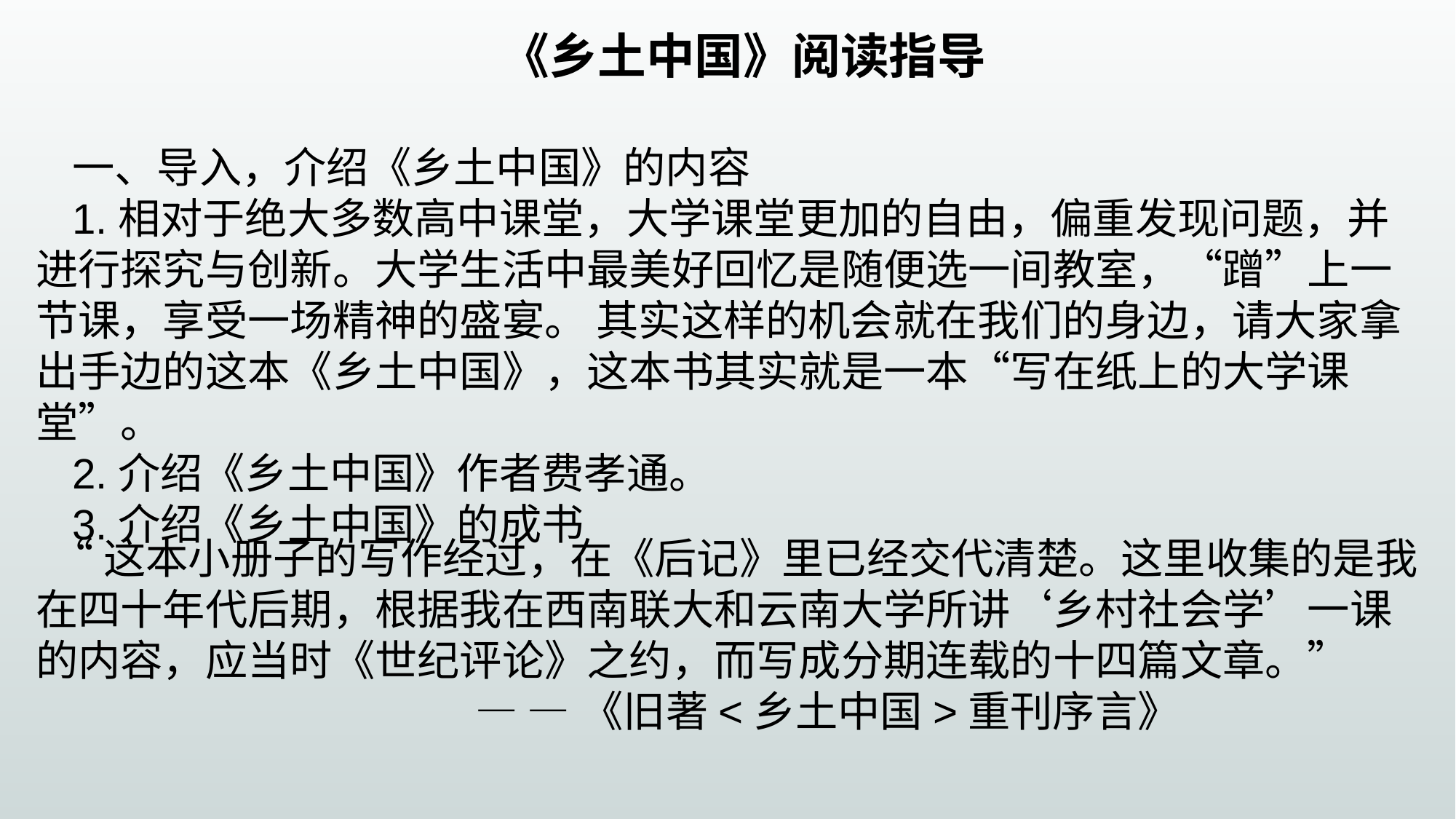

《乡土中国》阅读指导
一、导入，介绍《乡土中国》的内容
1.相对于绝大多数高中课堂，大学课堂更加的自由，偏重发现问题，并进行探究与创新。大学生活中最美好回忆是随便选一间教室，“蹭”上一节课，享受一场精神的盛宴。 其实这样的机会就在我们的身边，请大家拿出手边的这本《乡土中国》，这本书其实就是一本“写在纸上的大学课堂”。
2.介绍《乡土中国》作者费孝通。
3.介绍《乡土中国》的成书
“这本小册子的写作经过，在《后记》里已经交代清楚。这里收集的是我在四十年代后期，根据我在西南联大和云南大学所讲‘乡村社会学’一课的内容，应当时《世纪评论》之约，而写成分期连载的十四篇文章。”
                                             — —《旧著<乡土中国>重刊序言》